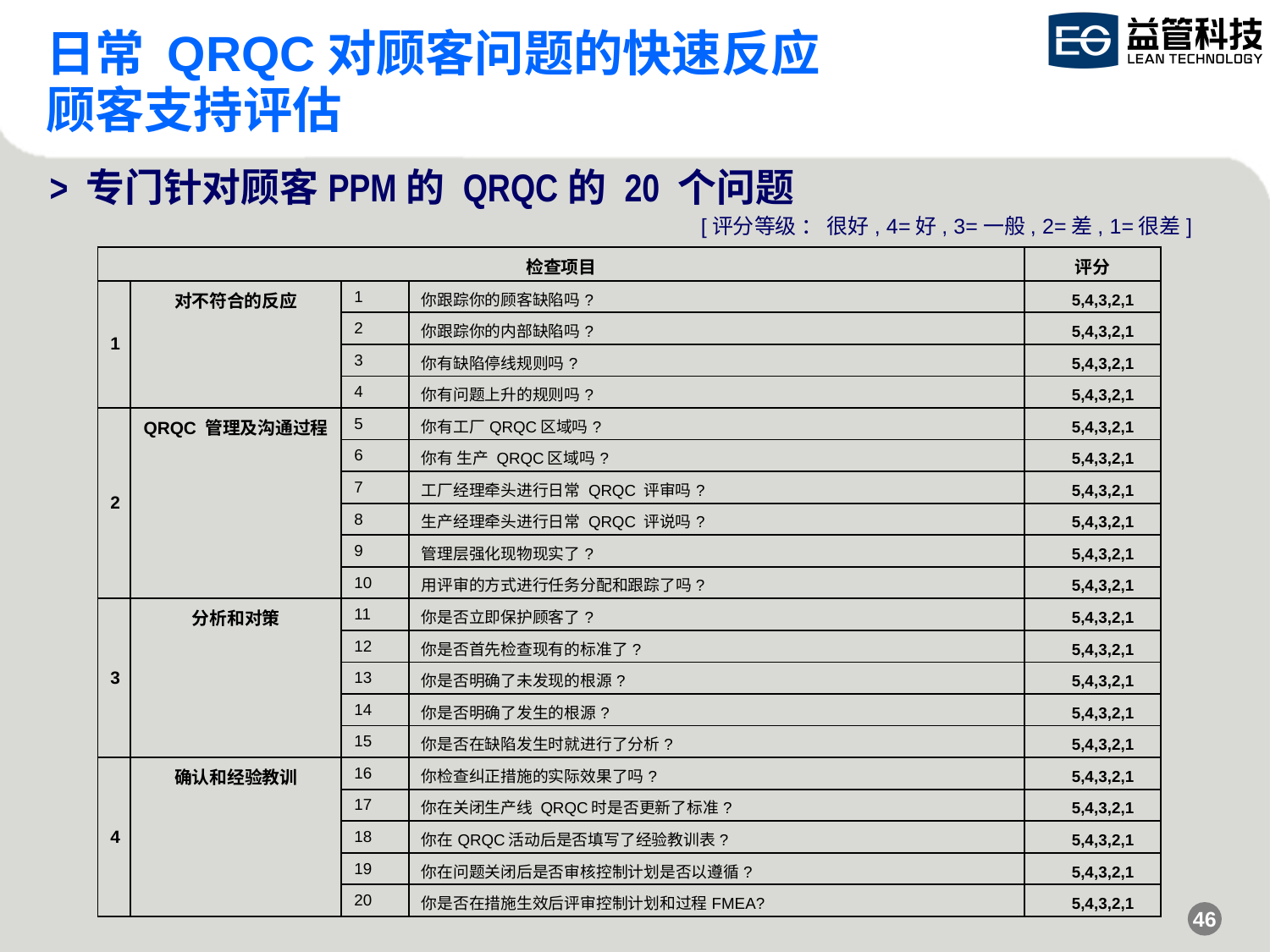

日常 QRQC对顾客问题的快速反应
顾客支持评估
> 专门针对顾客PPM的 QRQC的 20 个问题
[评分等级 ： 很好, 4=好, 3=一般, 2=差, 1=很差]
| 检查项目 |  |  |  | 评分 |
| --- | --- | --- | --- | --- |
| 1 | 对不符合的反应 | 1 | 你跟踪你的顾客缺陷吗? | 5,4,3,2,1 |
|  |  | 2 | 你跟踪你的内部缺陷吗? | 5,4,3,2,1 |
|  |  | 3 | 你有缺陷停线规则吗? | 5,4,3,2,1 |
|  |  | 4 | 你有问题上升的规则吗? | 5,4,3,2,1 |
| 2 | QRQC 管理及沟通过程 | 5 | 你有工厂QRQC区域吗? | 5,4,3,2,1 |
|  |  | 6 | 你有 生产 QRQC区域吗? | 5,4,3,2,1 |
|  |  | 7 | 工厂经理牵头进行日常 QRQC 评审吗? | 5,4,3,2,1 |
|  |  | 8 | 生产经理牵头进行日常 QRQC 评说吗? | 5,4,3,2,1 |
|  |  | 9 | 管理层强化现物现实了? | 5,4,3,2,1 |
|  |  | 10 | 用评审的方式进行任务分配和跟踪了吗? | 5,4,3,2,1 |
| 3 | 分析和对策 | 11 | 你是否立即保护顾客了? | 5,4,3,2,1 |
|  |  | 12 | 你是否首先检查现有的标准了? | 5,4,3,2,1 |
|  |  | 13 | 你是否明确了未发现的根源? | 5,4,3,2,1 |
|  |  | 14 | 你是否明确了发生的根源? | 5,4,3,2,1 |
|  |  | 15 | 你是否在缺陷发生时就进行了分析? | 5,4,3,2,1 |
| 4 | 确认和经验教训 | 16 | 你检查纠正措施的实际效果了吗? | 5,4,3,2,1 |
|  |  | 17 | 你在关闭生产线 QRQC时是否更新了标准? | 5,4,3,2,1 |
|  |  | 18 | 你在QRQC活动后是否填写了经验教训表? | 5,4,3,2,1 |
|  |  | 19 | 你在问题关闭后是否审核控制计划是否以遵循? | 5,4,3,2,1 |
|  |  | 20 | 你是否在措施生效后评审控制计划和过程FMEA? | 5,4,3,2,1 |